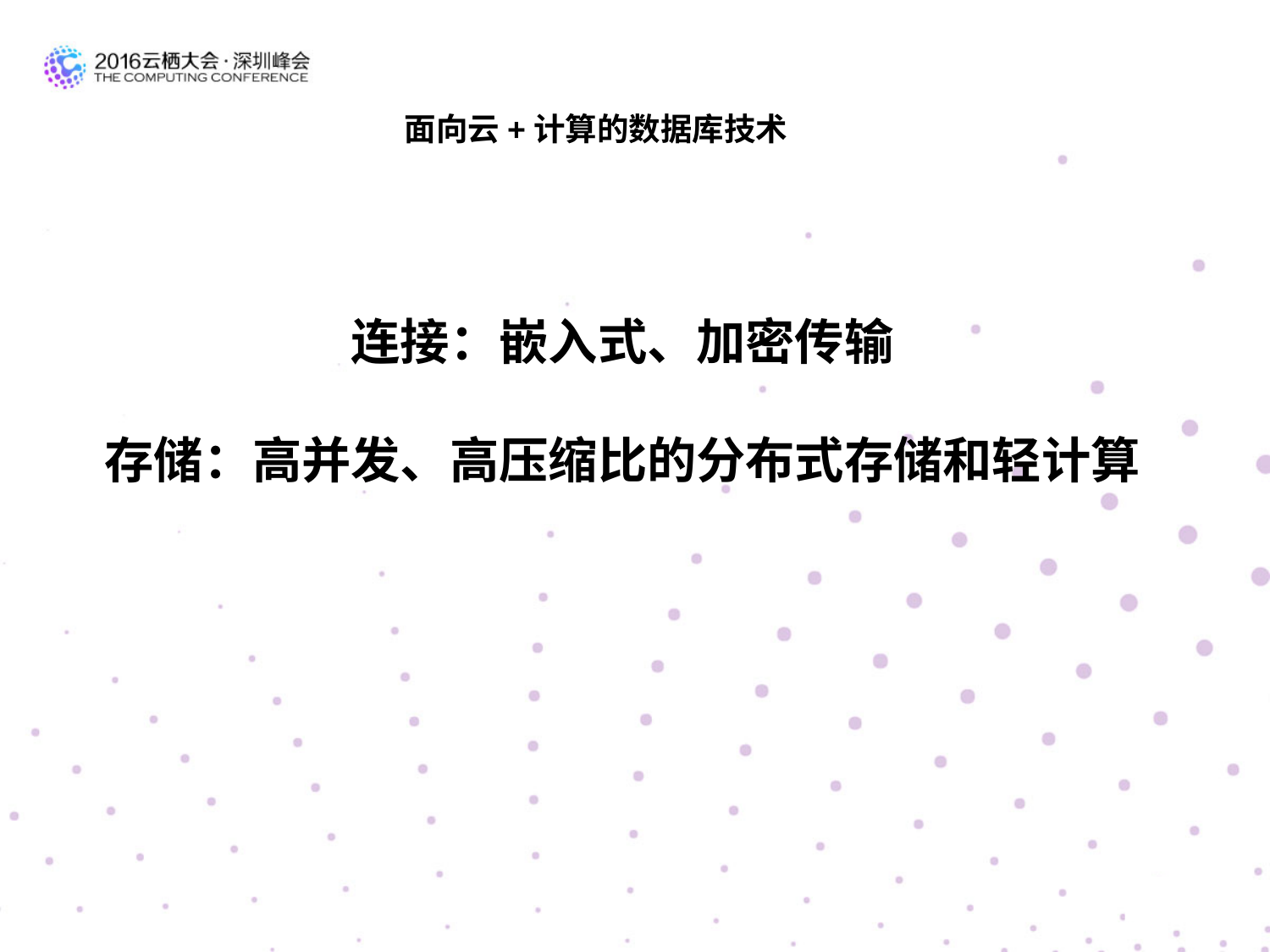

面向云+计算的数据库技术
连接：嵌入式、加密传输

存储：高并发、高压缩比的分布式存储和轻计算